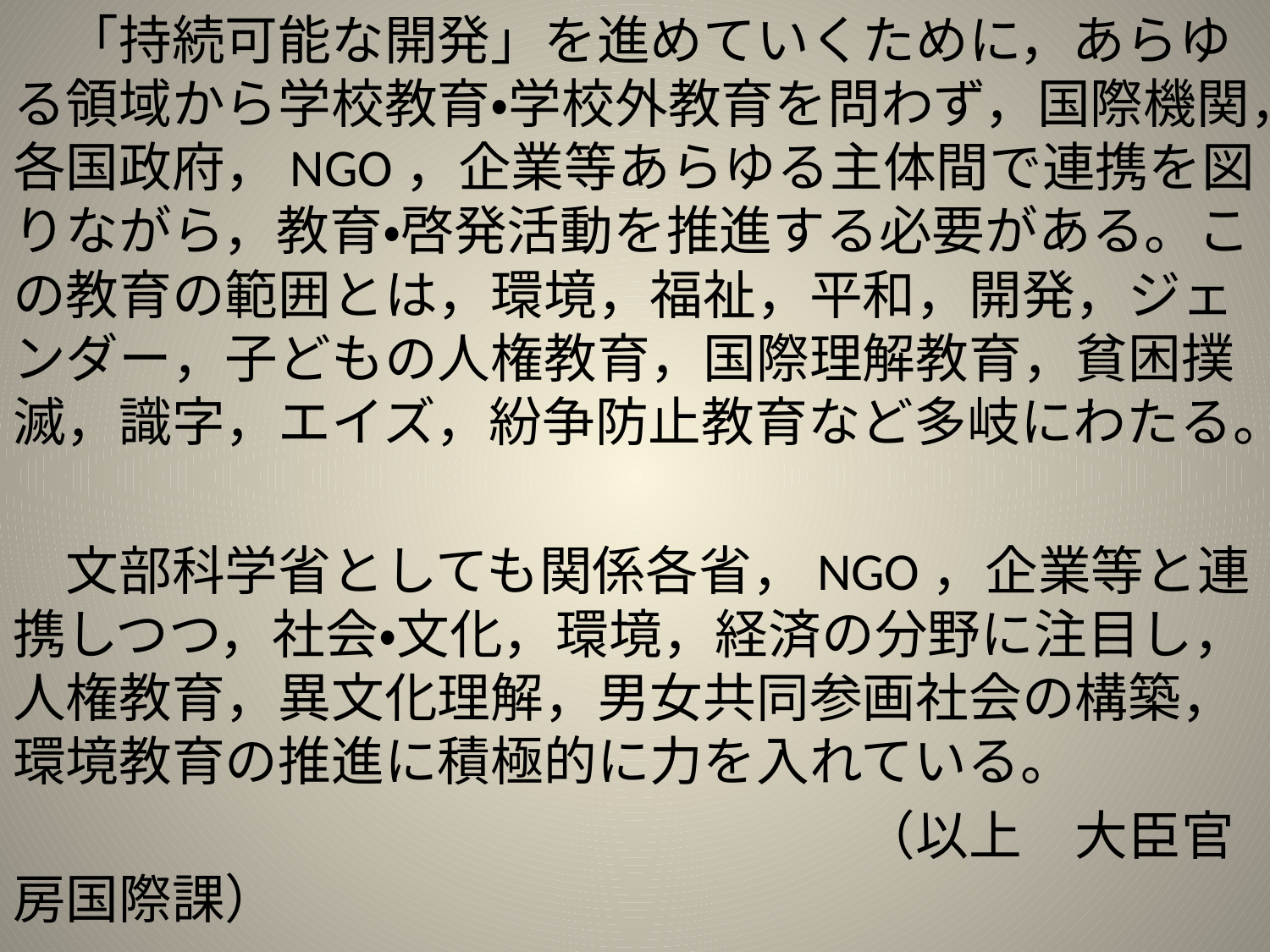

「持続可能な開発」を進めていくために，あらゆる領域から学校教育・学校外教育を問わず，国際機関，各国政府，NGO，企業等あらゆる主体間で連携を図りながら，教育・啓発活動を推進する必要がある。この教育の範囲とは，環境，福祉，平和，開発，ジェンダー，子どもの人権教育，国際理解教育，貧困撲滅，識字，エイズ，紛争防止教育など多岐にわたる。

　文部科学省としても関係各省，NGO，企業等と連携しつつ，社会・文化，環境，経済の分野に注目し，人権教育，異文化理解，男女共同参画社会の構築，環境教育の推進に積極的に力を入れている。
　　　　　　　　　　　　　　　　（以上　大臣官房国際課）